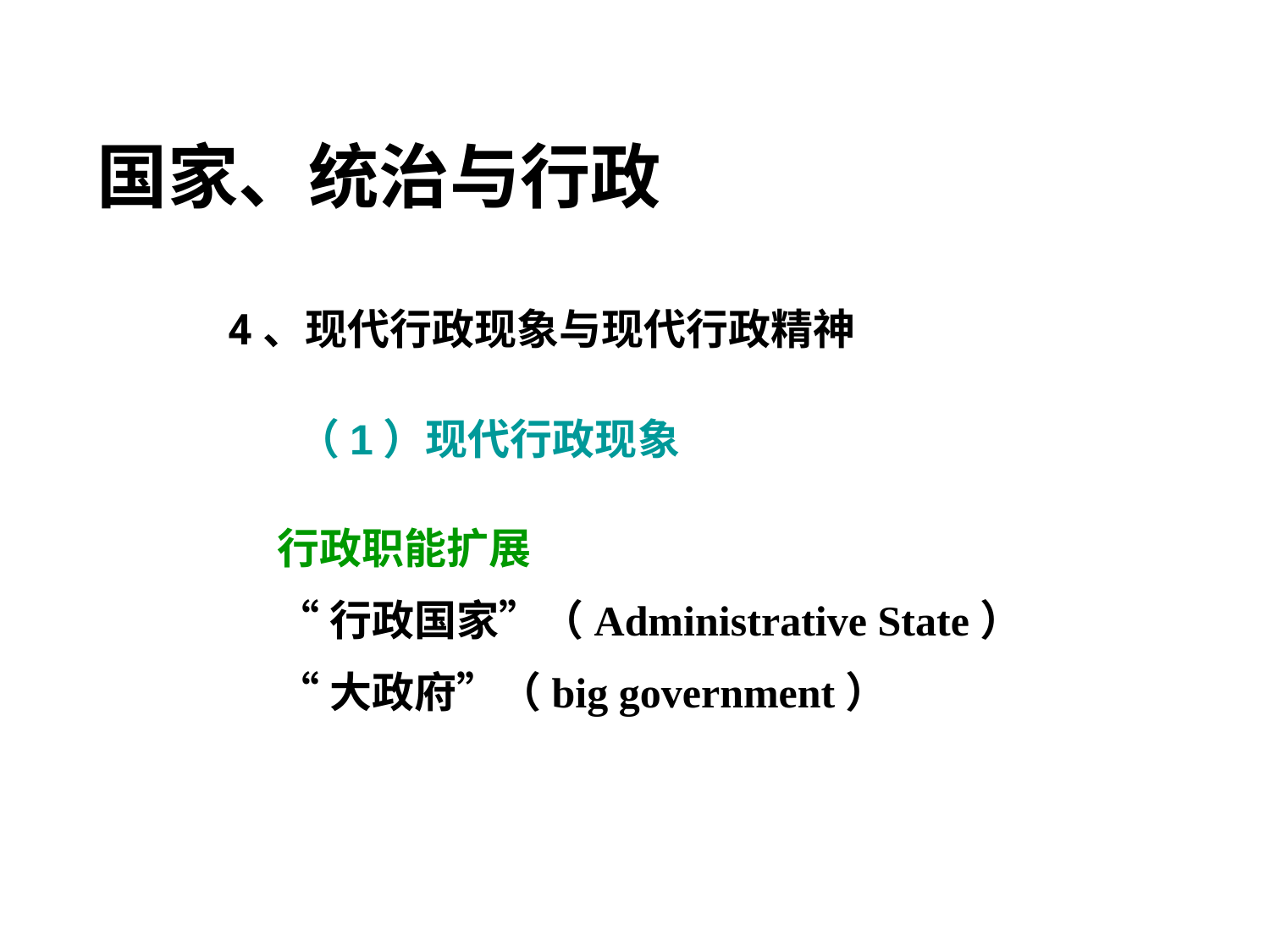

国家、统治与行政
4、现代行政现象与现代行政精神
（1）现代行政现象
行政职能扩展
“行政国家”（Administrative State）
“大政府”（big government）